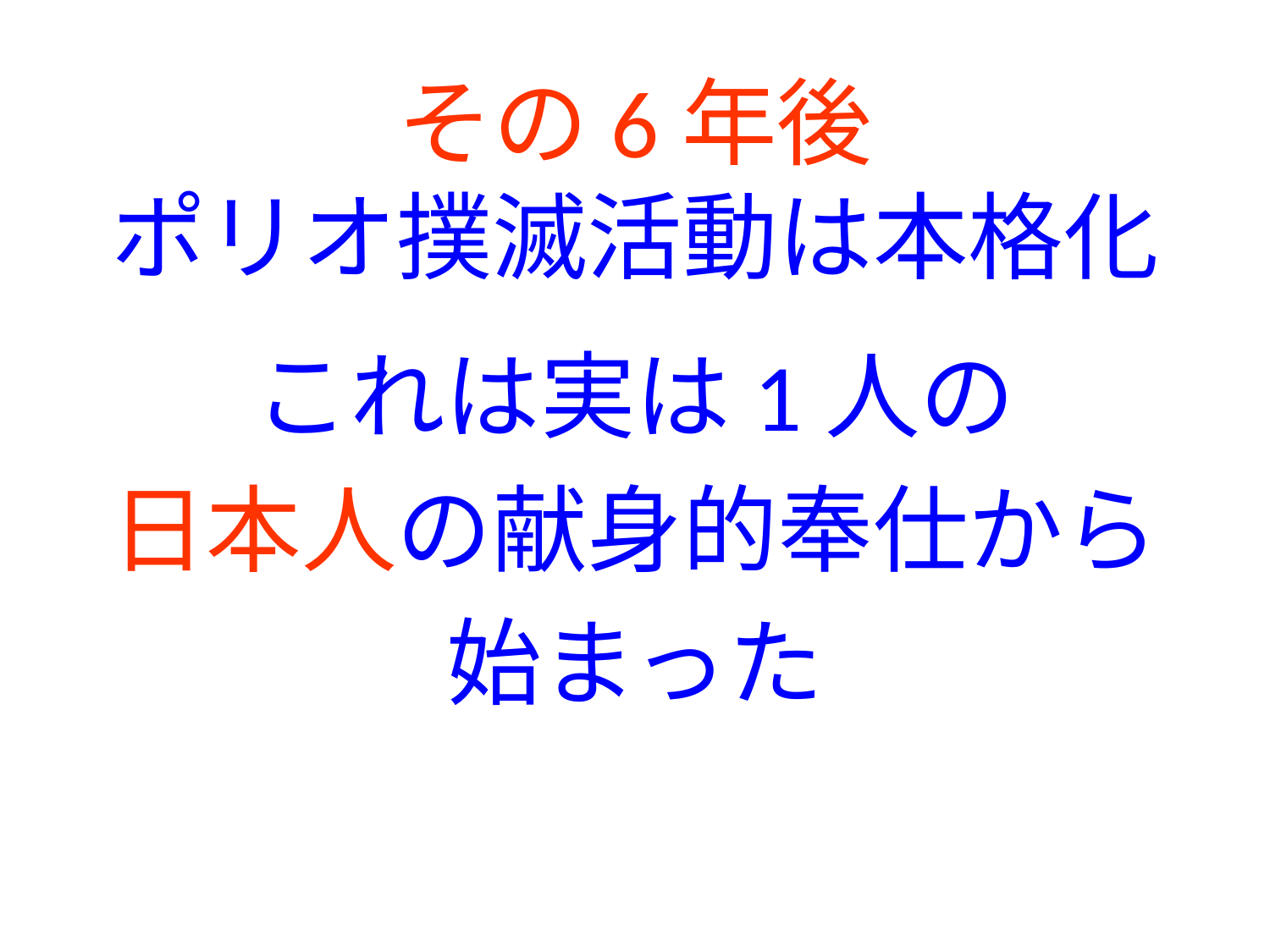

# その6年後 ポリオ撲滅活動は本格化

これは実は1人の
日本人の献身的奉仕から
始まった